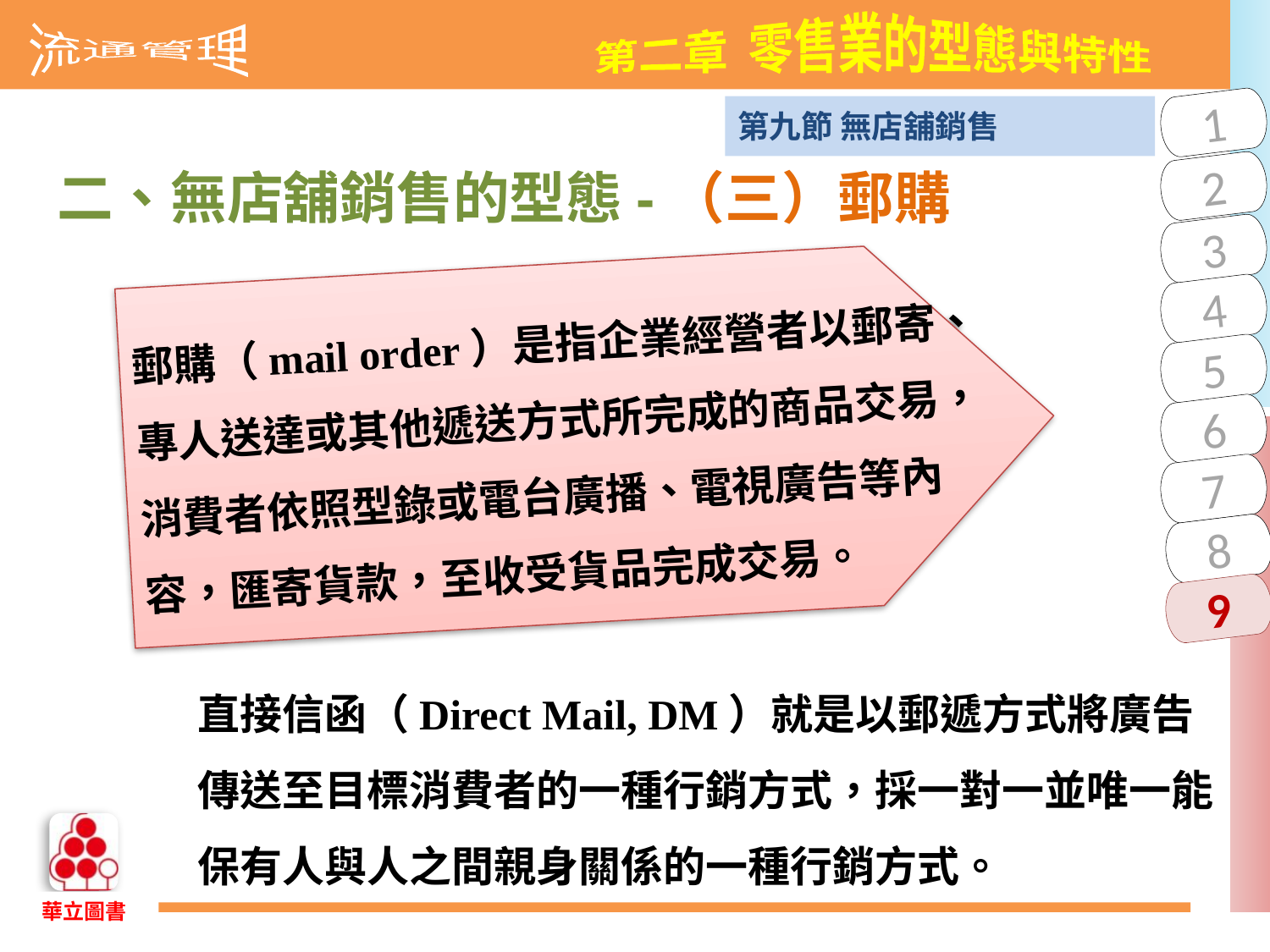

第九節 無店舖銷售
二、無店舖銷售的型態-（三）郵購
郵購（mail order）是指企業經營者以郵寄、專人送達或其他遞送方式所完成的商品交易，消費者依照型錄或電台廣播、電視廣告等內容，匯寄貨款，至收受貨品完成交易。
直接信函（Direct Mail, DM）就是以郵遞方式將廣告傳送至目標消費者的一種行銷方式，採一對一並唯一能保有人與人之間親身關係的一種行銷方式。